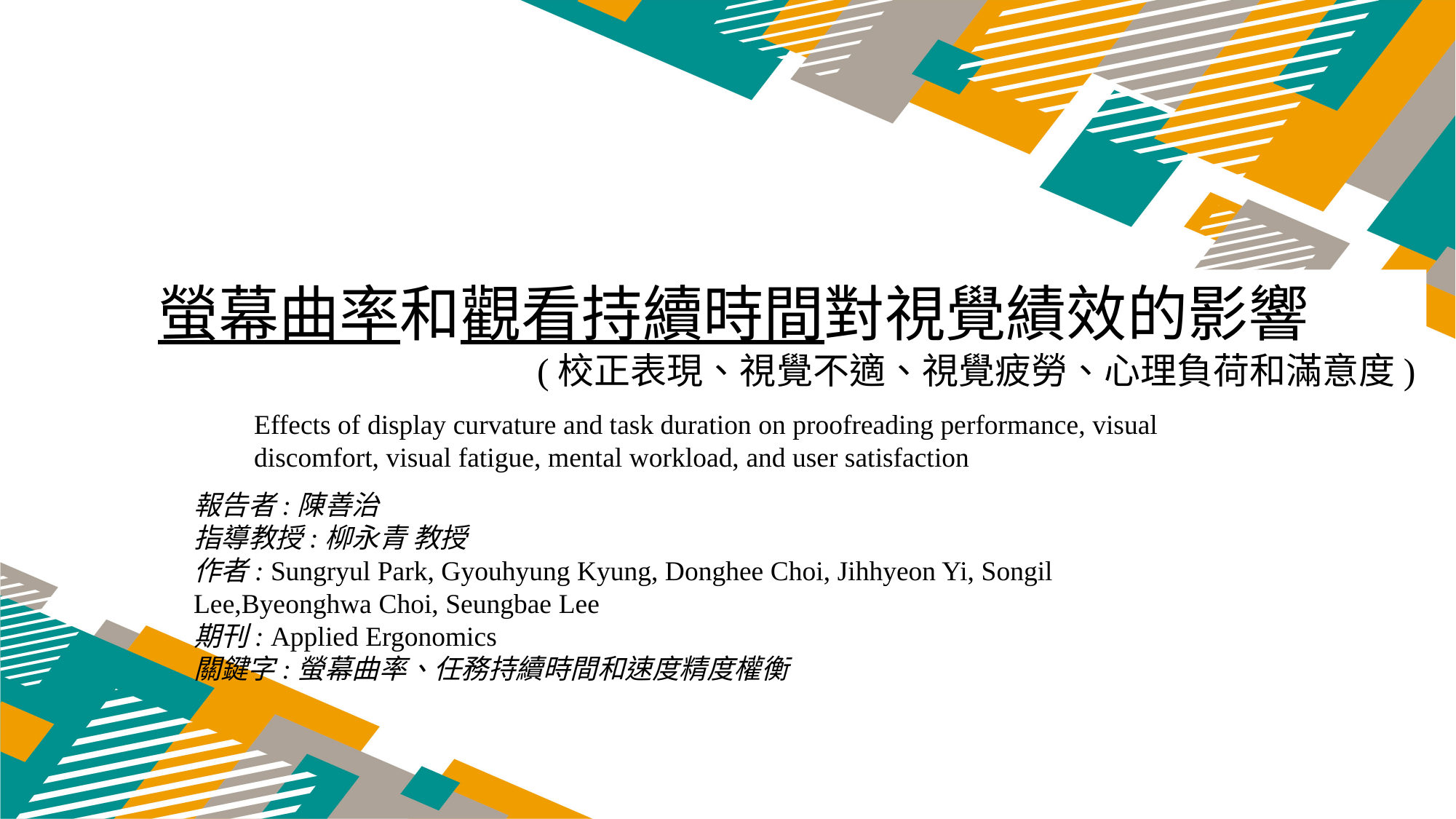

螢幕曲率和觀看持續時間對視覺績效的影響
(校正表現、視覺不適、視覺疲勞、心理負荷和滿意度)
Effects of display curvature and task duration on proofreading performance, visual discomfort, visual fatigue, mental workload, and user satisfaction
報告者:陳善治
指導教授:柳永青 教授
作者: Sungryul Park, Gyouhyung Kyung, Donghee Choi, Jihhyeon Yi, Songil Lee,Byeonghwa Choi, Seungbae Lee
期刊: Applied Ergonomics
關鍵字:螢幕曲率、任務持續時間和速度精度權衡